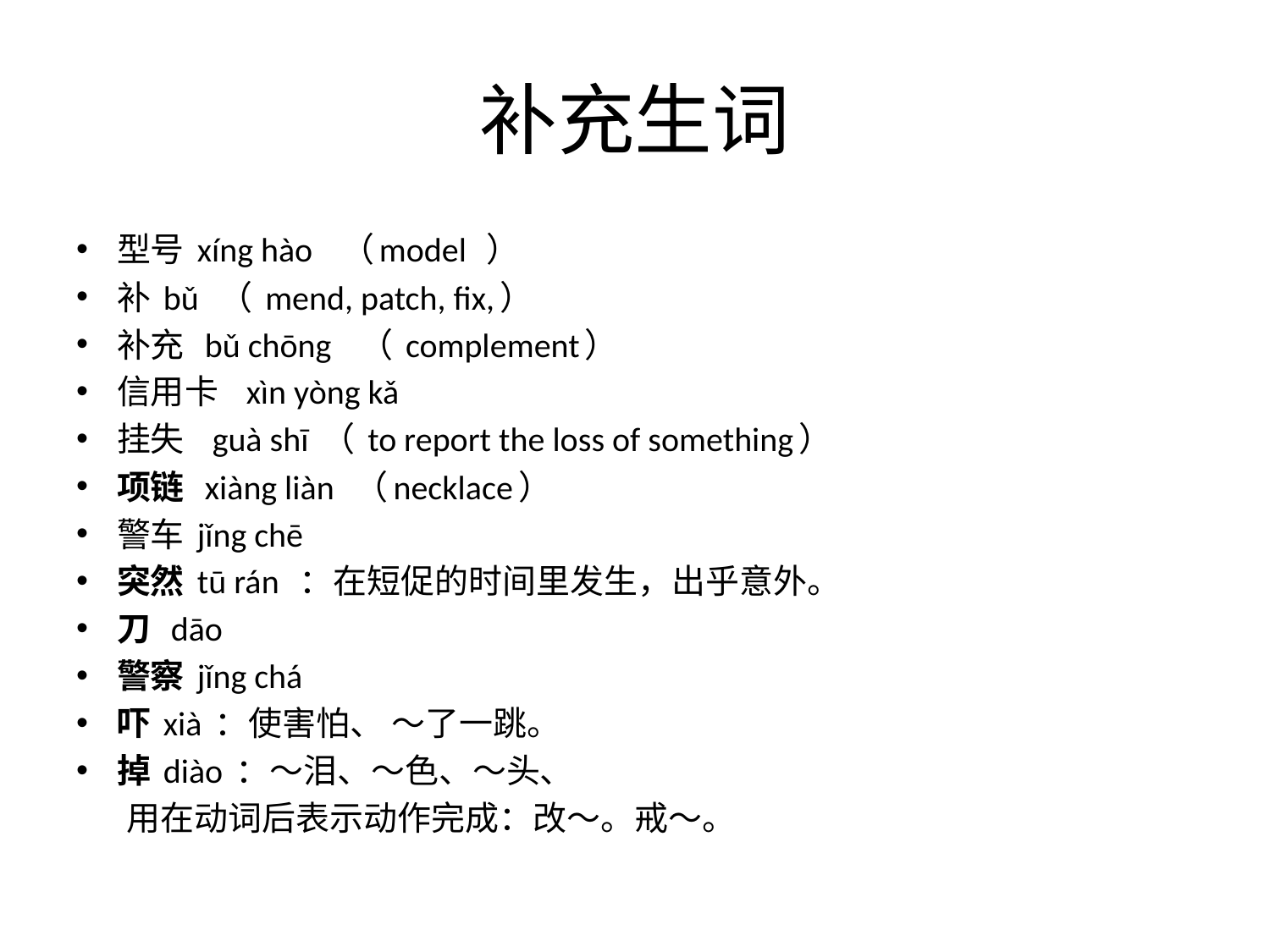

# 补充生词
型号 xíng hào   （model  ）
补 bǔ  （ mend, patch, fix,）
补充  bǔ chōng   （ complement）
信用卡   xìn yòng kǎ
挂失   guà shī （ to report the loss of something）
项链  xiàng liàn  （necklace）
警车 jǐng chē
突然 tū rán  ：在短促的时间里发生，出乎意外。
刀  dāo
警察 jǐng chá
吓 xià ：使害怕、 ～了一跳。
掉 diào ：～泪、～色、～头、
      用在动词后表示动作完成：改～。戒～。